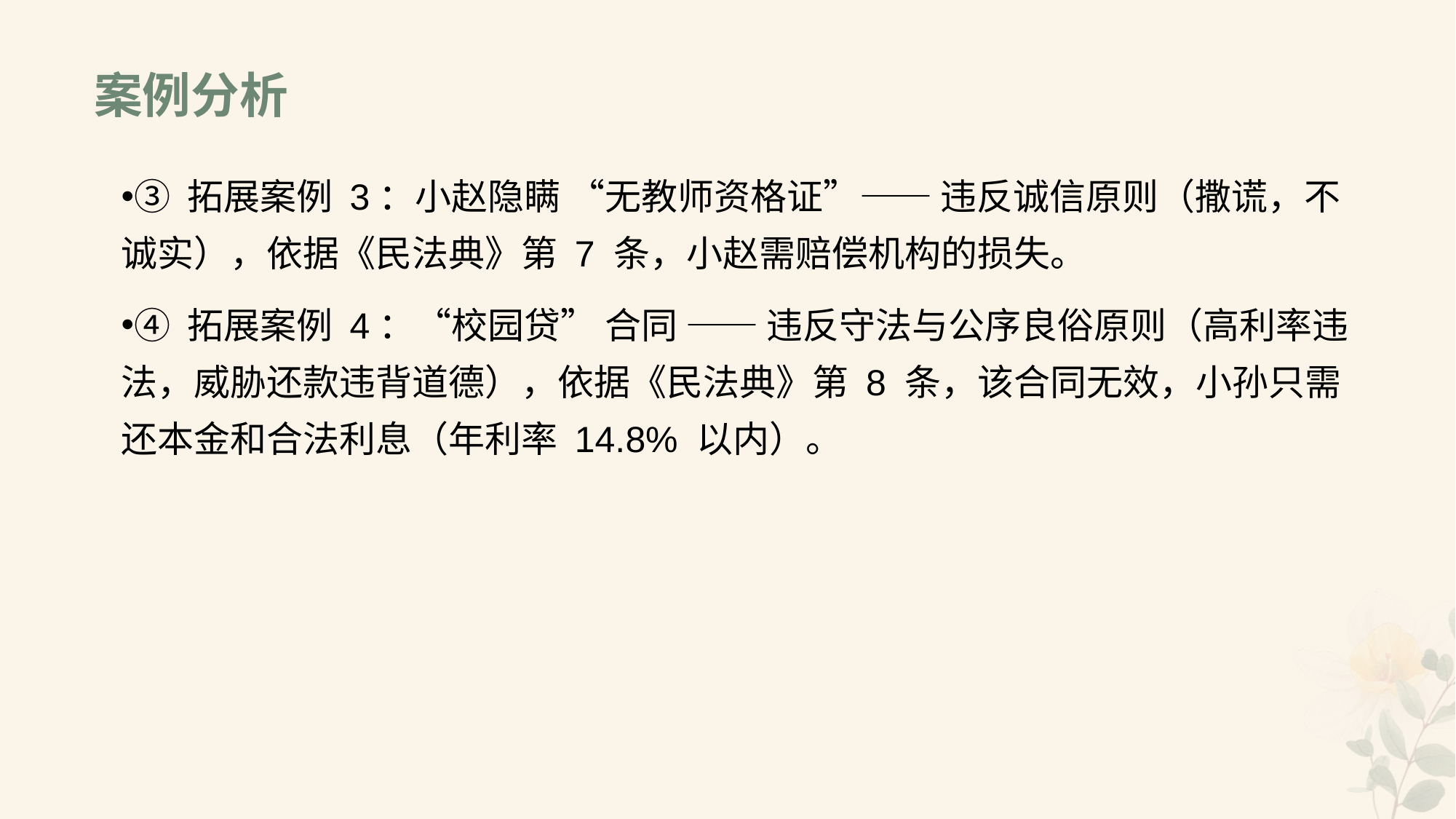

# 案例分析
③ 拓展案例 3：小赵隐瞒 “无教师资格证”—— 违反诚信原则（撒谎，不诚实），依据《民法典》第 7 条，小赵需赔偿机构的损失。
④ 拓展案例 4：“校园贷” 合同 —— 违反守法与公序良俗原则（高利率违法，威胁还款违背道德），依据《民法典》第 8 条，该合同无效，小孙只需还本金和合法利息（年利率 14.8% 以内）。